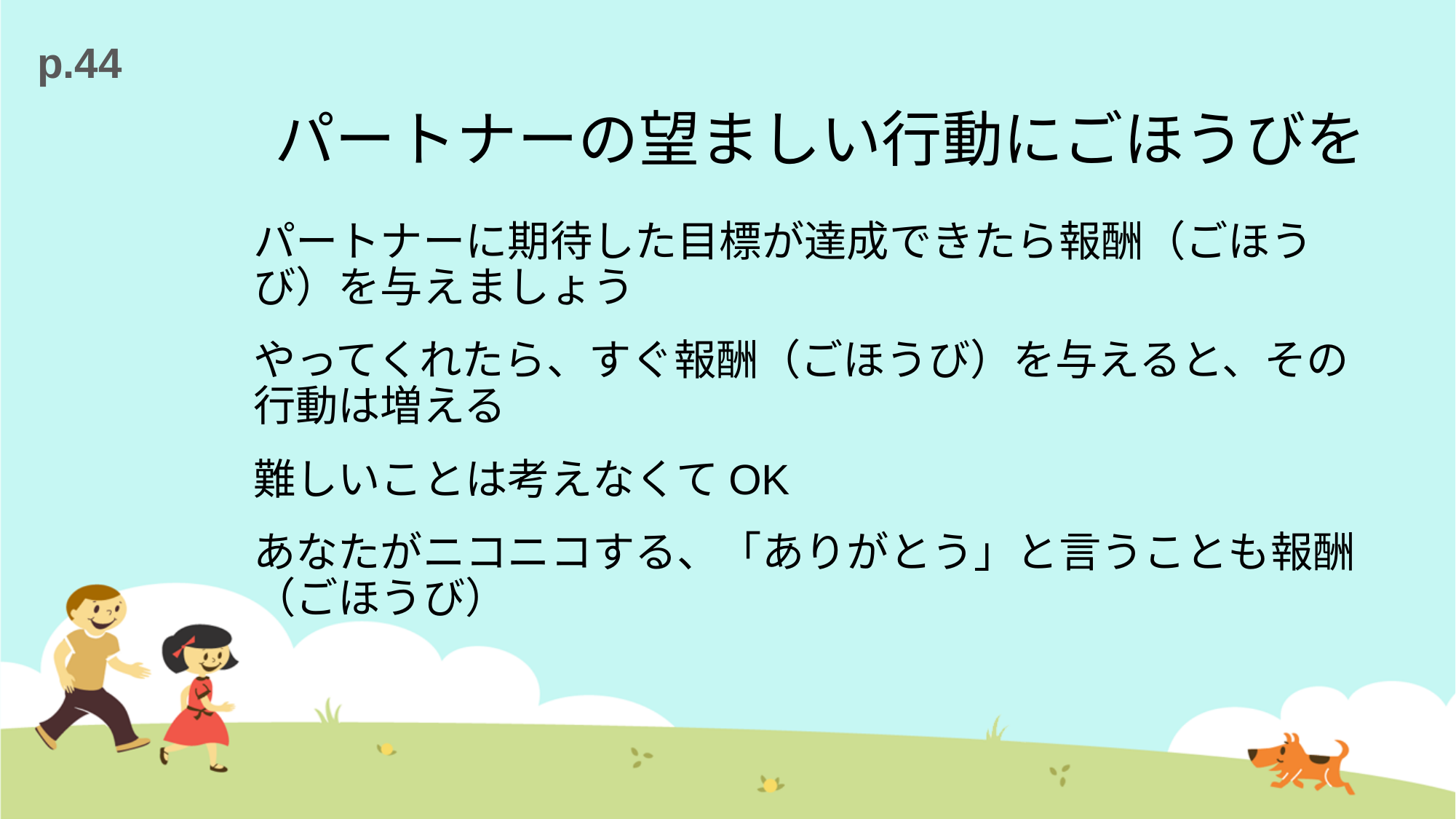

p.44
# パートナーの望ましい行動にごほうびを
パートナーに期待した目標が達成できたら報酬（ごほうび）を与えましょう
やってくれたら、すぐ報酬（ごほうび）を与えると、その行動は増える
難しいことは考えなくてOK
あなたがニコニコする、「ありがとう」と言うことも報酬（ごほうび）